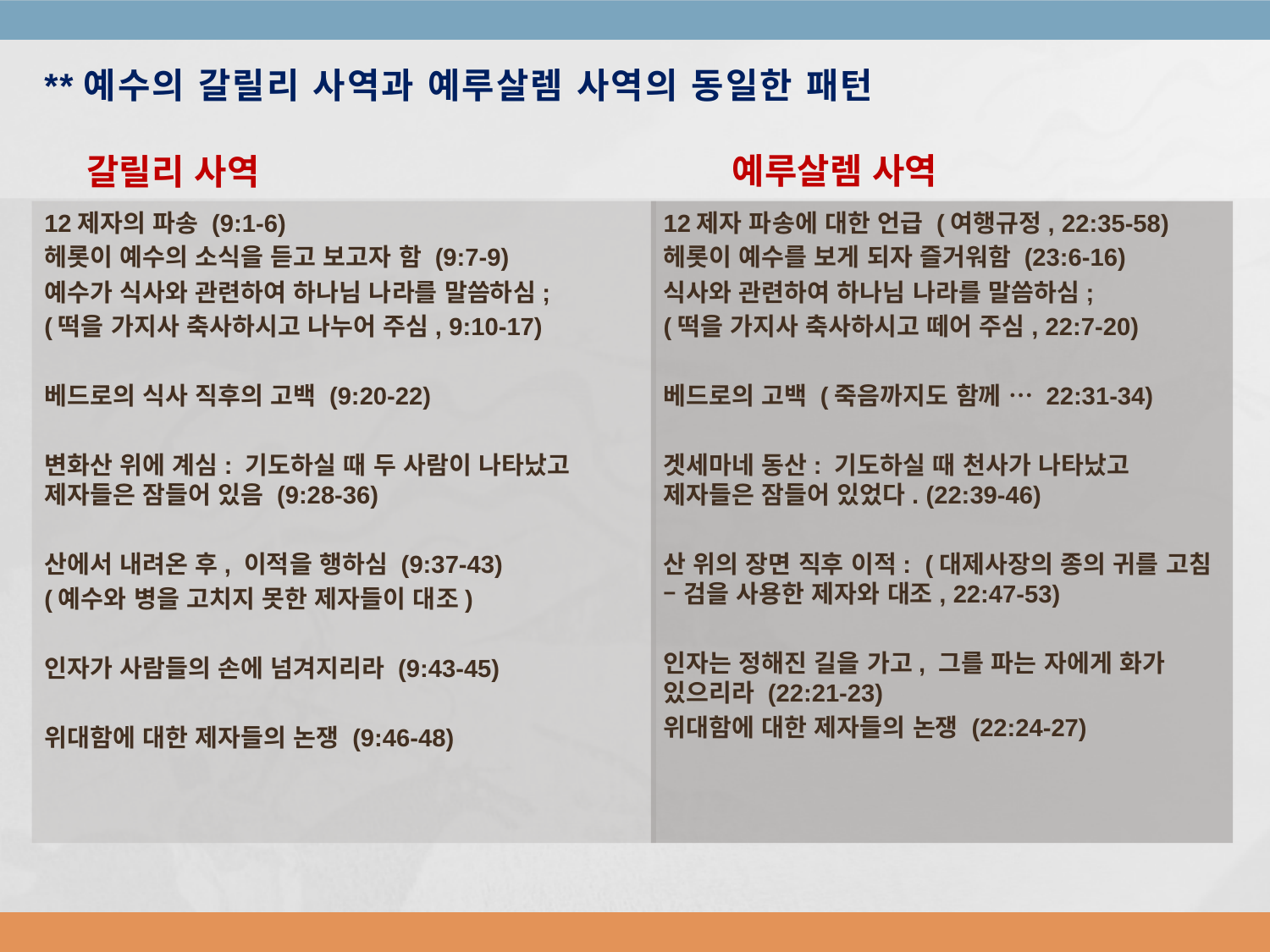

# **예수의 갈릴리 사역과 예루살렘 사역의 동일한 패턴
예루살렘 사역
갈릴리 사역
12제자의 파송 (9:1-6)
헤롯이 예수의 소식을 듣고 보고자 함 (9:7-9)
예수가 식사와 관련하여 하나님 나라를 말씀하심;
(떡을 가지사 축사하시고 나누어 주심, 9:10-17)

베드로의 식사 직후의 고백 (9:20-22)

변화산 위에 계심: 기도하실 때 두 사람이 나타났고 제자들은 잠들어 있음 (9:28-36)

산에서 내려온 후, 이적을 행하심 (9:37-43)
(예수와 병을 고치지 못한 제자들이 대조)

인자가 사람들의 손에 넘겨지리라 (9:43-45)

위대함에 대한 제자들의 논쟁 (9:46-48)

12제자 파송에 대한 언급 (여행규정, 22:35-58)
헤롯이 예수를 보게 되자 즐거워함 (23:6-16)
식사와 관련하여 하나님 나라를 말씀하심;
(떡을 가지사 축사하시고 떼어 주심, 22:7-20)

베드로의 고백 (죽음까지도 함께 … 22:31-34)

겟세마네 동산: 기도하실 때 천사가 나타났고 제자들은 잠들어 있었다. (22:39-46)

산 위의 장면 직후 이적:  (대제사장의 종의 귀를 고침 – 검을 사용한 제자와 대조, 22:47-53)

인자는 정해진 길을 가고, 그를 파는 자에게 화가 있으리라 (22:21-23)
위대함에 대한 제자들의 논쟁 (22:24-27)